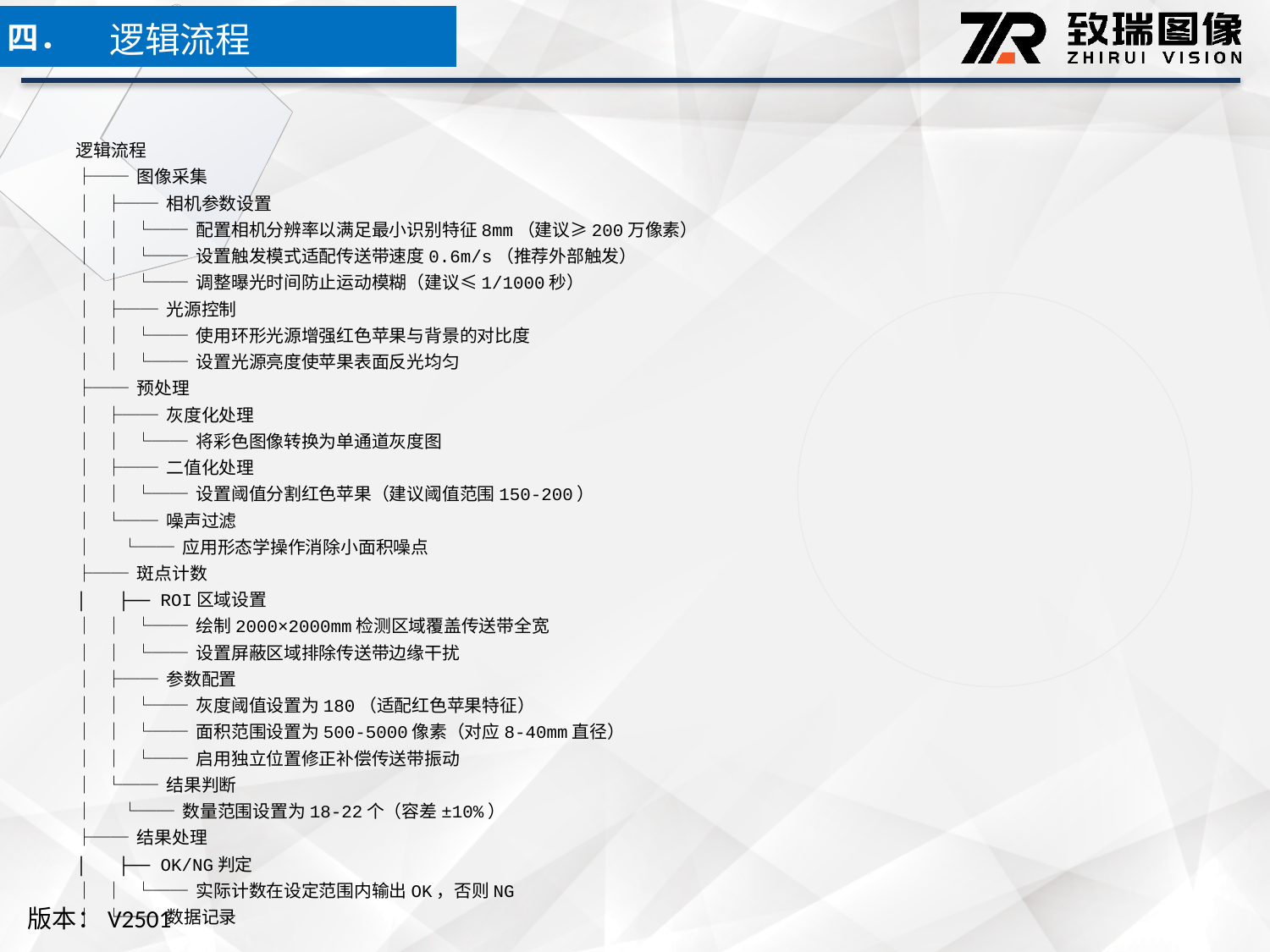

逻辑流程
四．

逻辑流程
├── 图像采集
│   ├── 相机参数设置
│   │   └── 配置相机分辨率以满足最小识别特征8mm（建议≥200万像素）
│   │   └── 设置触发模式适配传送带速度0.6m/s（推荐外部触发）
│   │   └── 调整曝光时间防止运动模糊（建议≤1/1000秒）
│   ├── 光源控制
│   │   └── 使用环形光源增强红色苹果与背景的对比度
│   │   └── 设置光源亮度使苹果表面反光均匀
├── 预处理
│   ├── 灰度化处理
│   │   └── 将彩色图像转换为单通道灰度图
│   ├── 二值化处理
│   │   └── 设置阈值分割红色苹果（建议阈值范围150-200）
│   └── 噪声过滤
│       └── 应用形态学操作消除小面积噪点
├── 斑点计数
│   ├── ROI区域设置
│   │   └── 绘制2000×2000mm检测区域覆盖传送带全宽
│   │   └── 设置屏蔽区域排除传送带边缘干扰
│   ├── 参数配置
│   │   └── 灰度阈值设置为180（适配红色苹果特征）
│   │   └── 面积范围设置为500-5000像素（对应8-40mm直径）
│   │   └── 启用独立位置修正补偿传送带振动
│   └── 结果判断
│       └── 数量范围设置为18-22个（容差±10%）
├── 结果处理
│   ├── OK/NG判定
│   │   └── 实际计数在设定范围内输出OK，否则NG
│   └── 数据记录